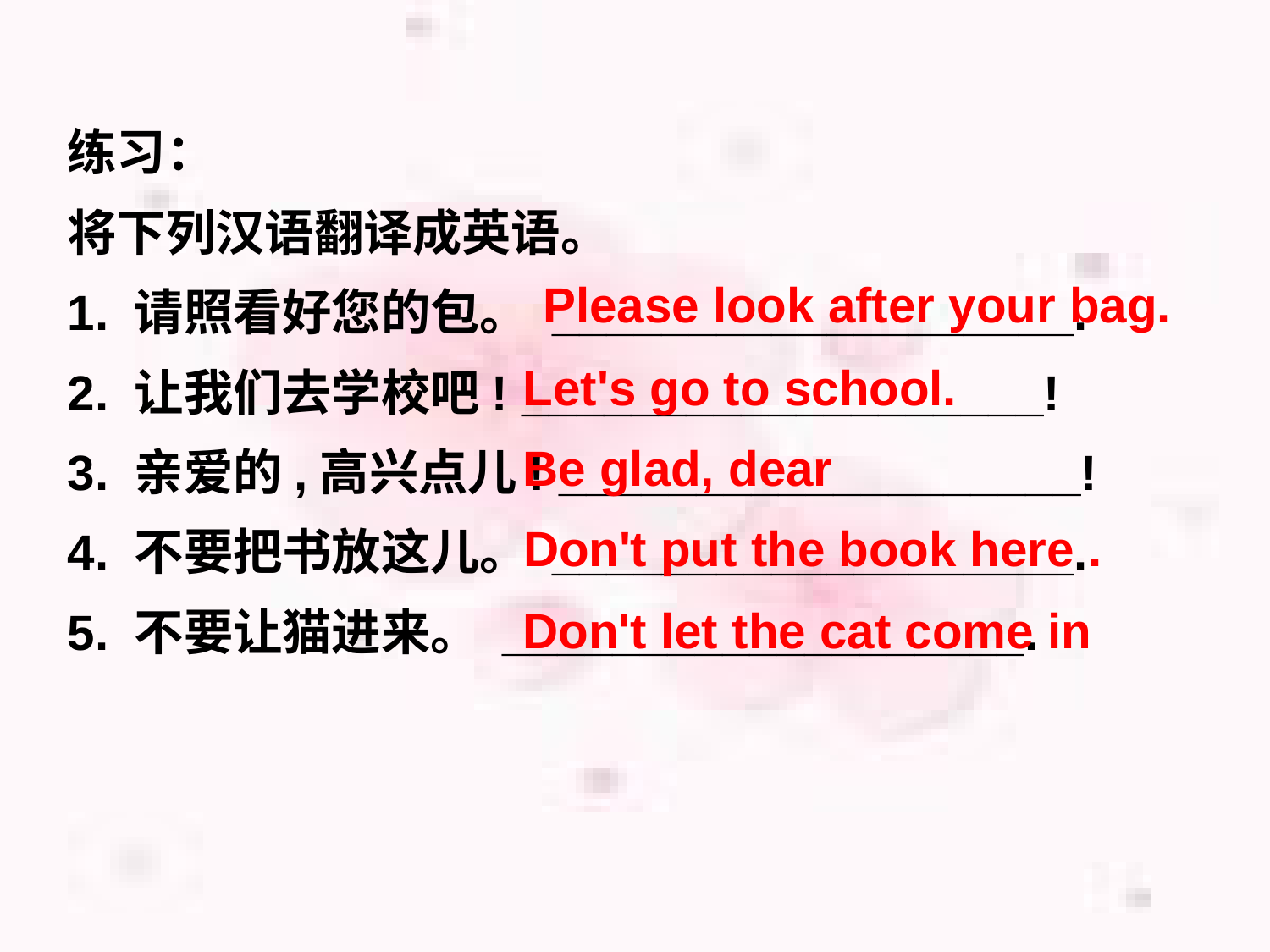

练习：
将下列汉语翻译成英语。
1. 请照看好您的包。 ___________________.
2. 让我们去学校吧! ___________________!
3. 亲爱的,高兴点儿! ___________________!
4. 不要把书放这儿。 ___________________.
5. 不要让猫进来。 ___________________.
Please look after your bag.
Let's go to school.
Be glad, dear
Don't put the book here .
Don't let the cat come in